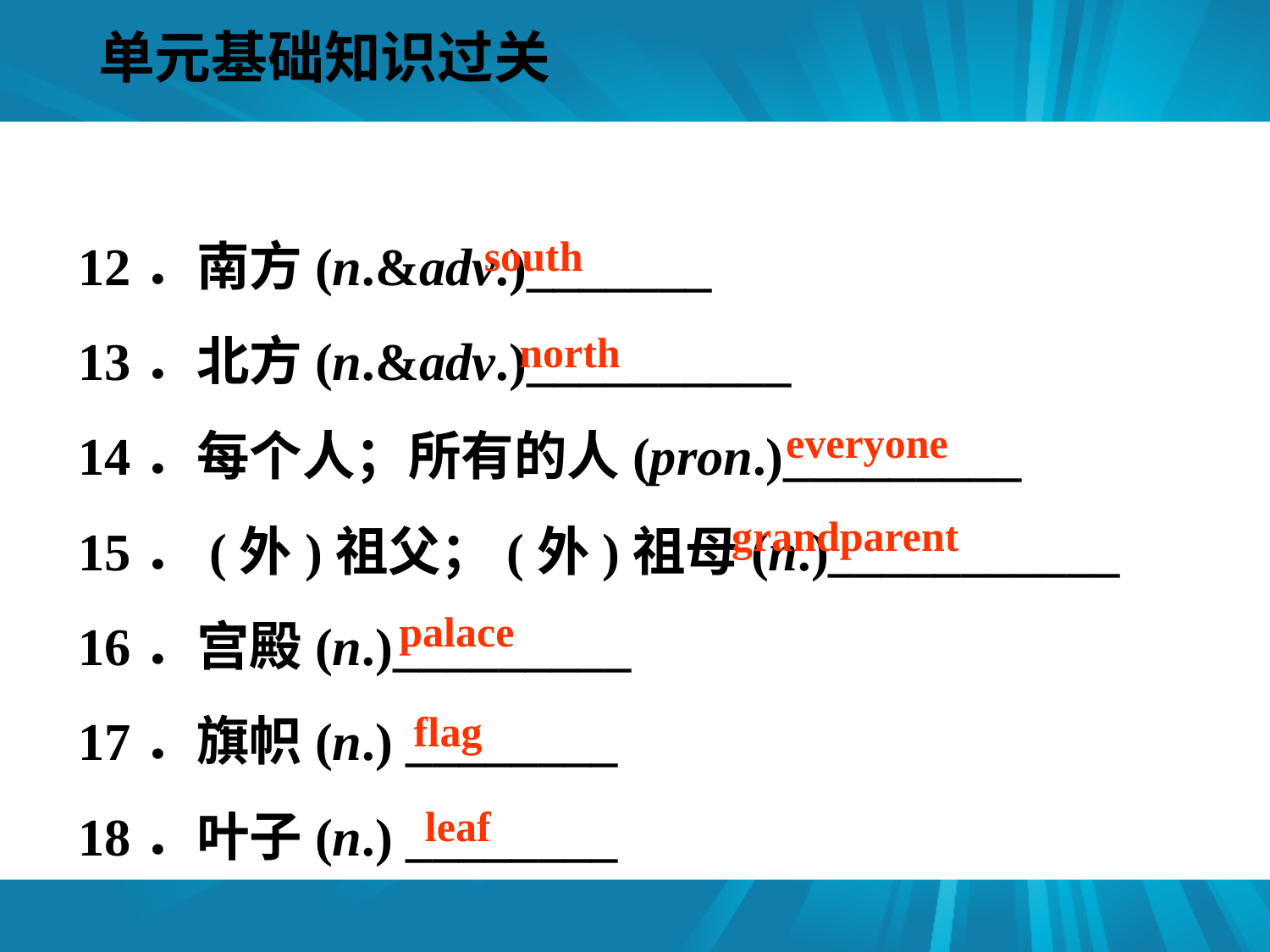

单元基础知识过关
#
12．南方(n.&adv.)_______
13．北方(n.&adv.)__________
14．每个人；所有的人(pron.)_________
15．(外)祖父；(外)祖母(n.)___________
16．宫殿(n.)_________
17．旗帜(n.) ________
18．叶子(n.) ________
south
north
everyone
grandparent
palace
flag
leaf